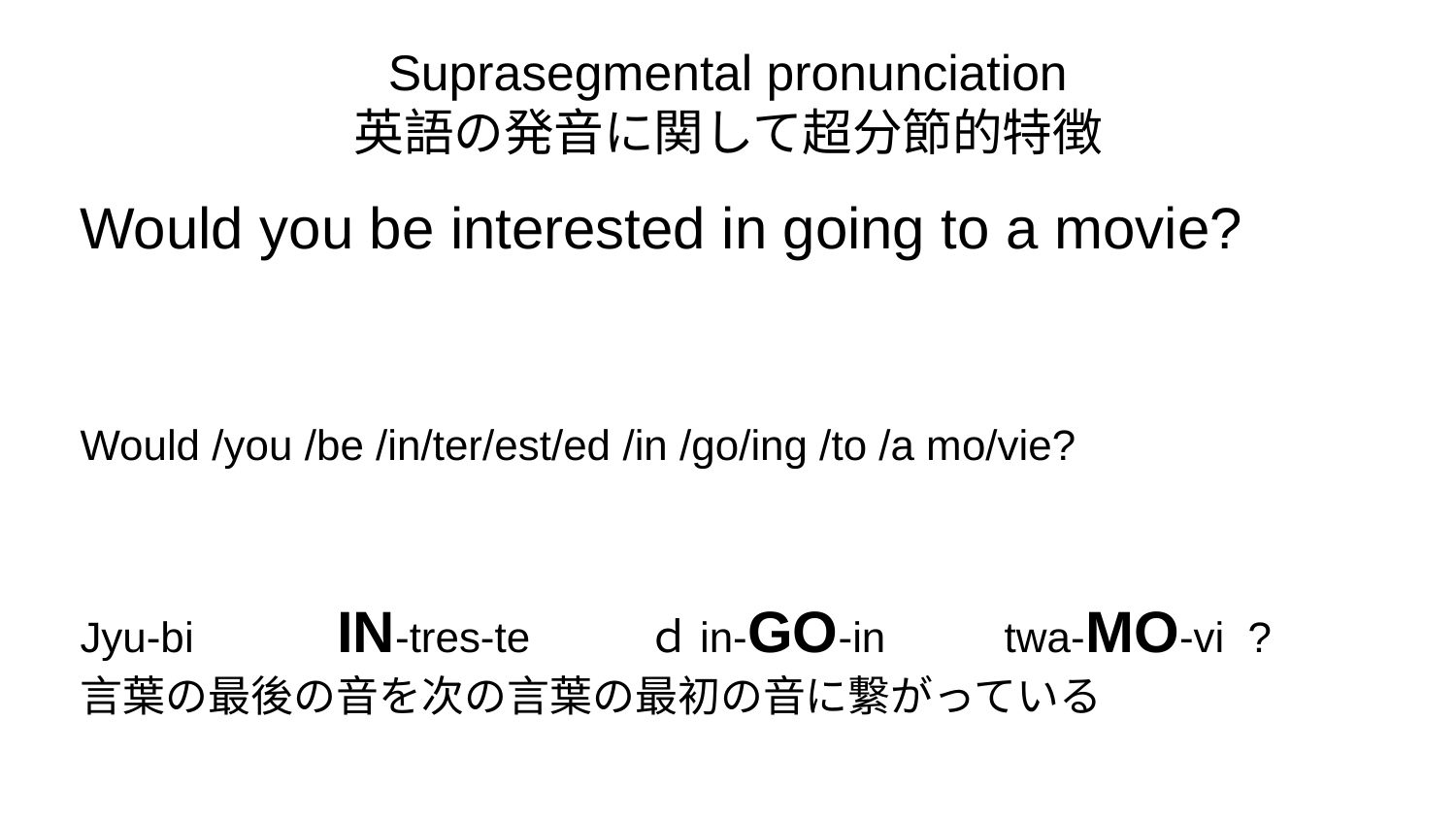

# Suprasegmental pronunciation 英語の発音に関して超分節的特徴
Would you be interested in going to a movie?

Would /you /be /in/ter/est/ed /in /go/ing /to /a mo/vie?

Jyu-bi            IN-tres-te         ｄin-GO-in          twa-MO-vi  ?
言葉の最後の音を次の言葉の最初の音に繋がっている